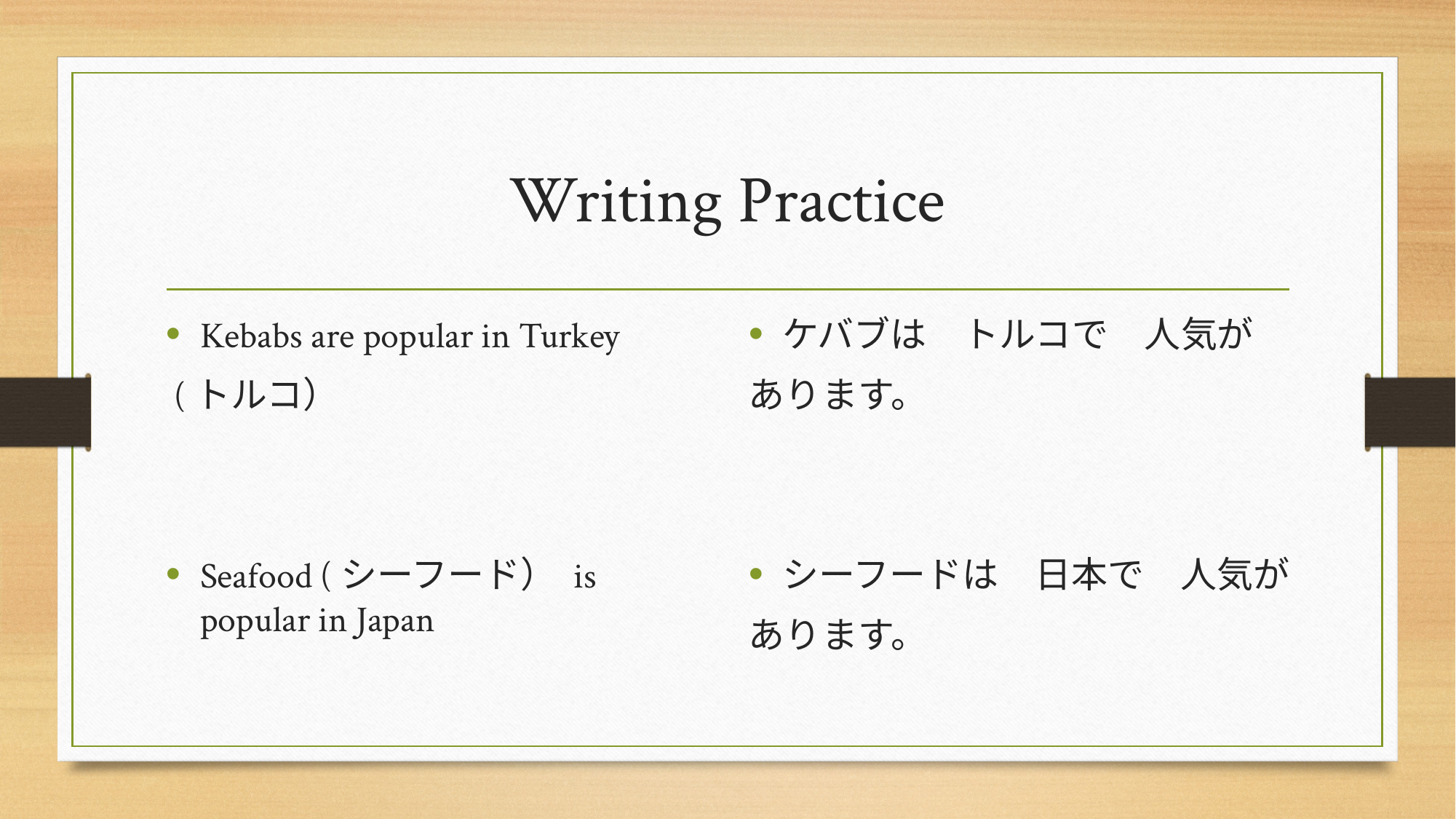

# Writing Practice
Kebabs are popular in Turkey
 (トルコ）

Seafood (シーフード） is popular in Japan

ケバブは　トルコで　人気が
あります。

シーフードは　日本で　人気が
あります。